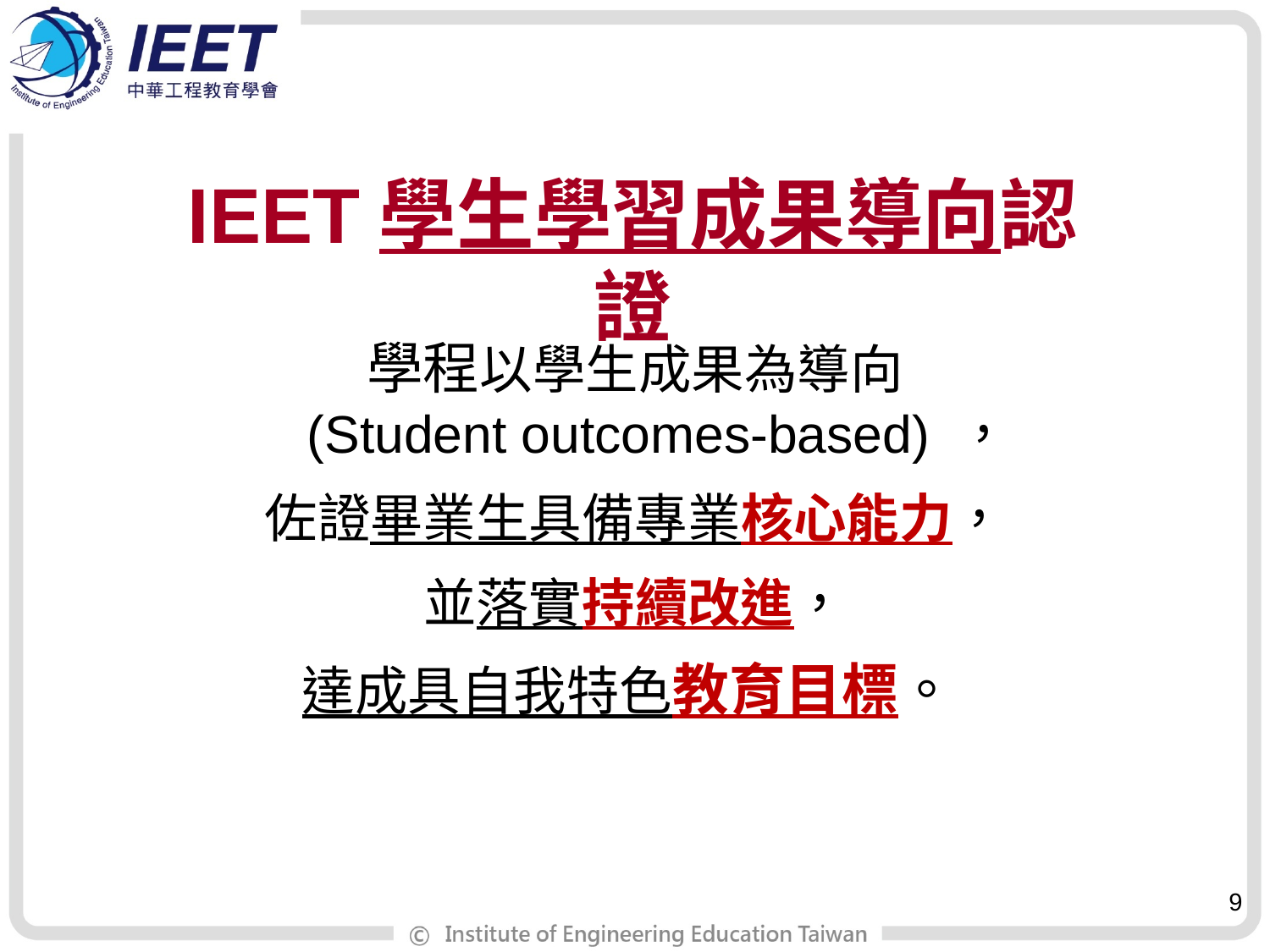

IEET學生學習成果導向認證
學程以學生成果為導向
(Student outcomes-based) ，
佐證畢業生具備專業核心能力，
並落實持續改進，
達成具自我特色教育目標。
9